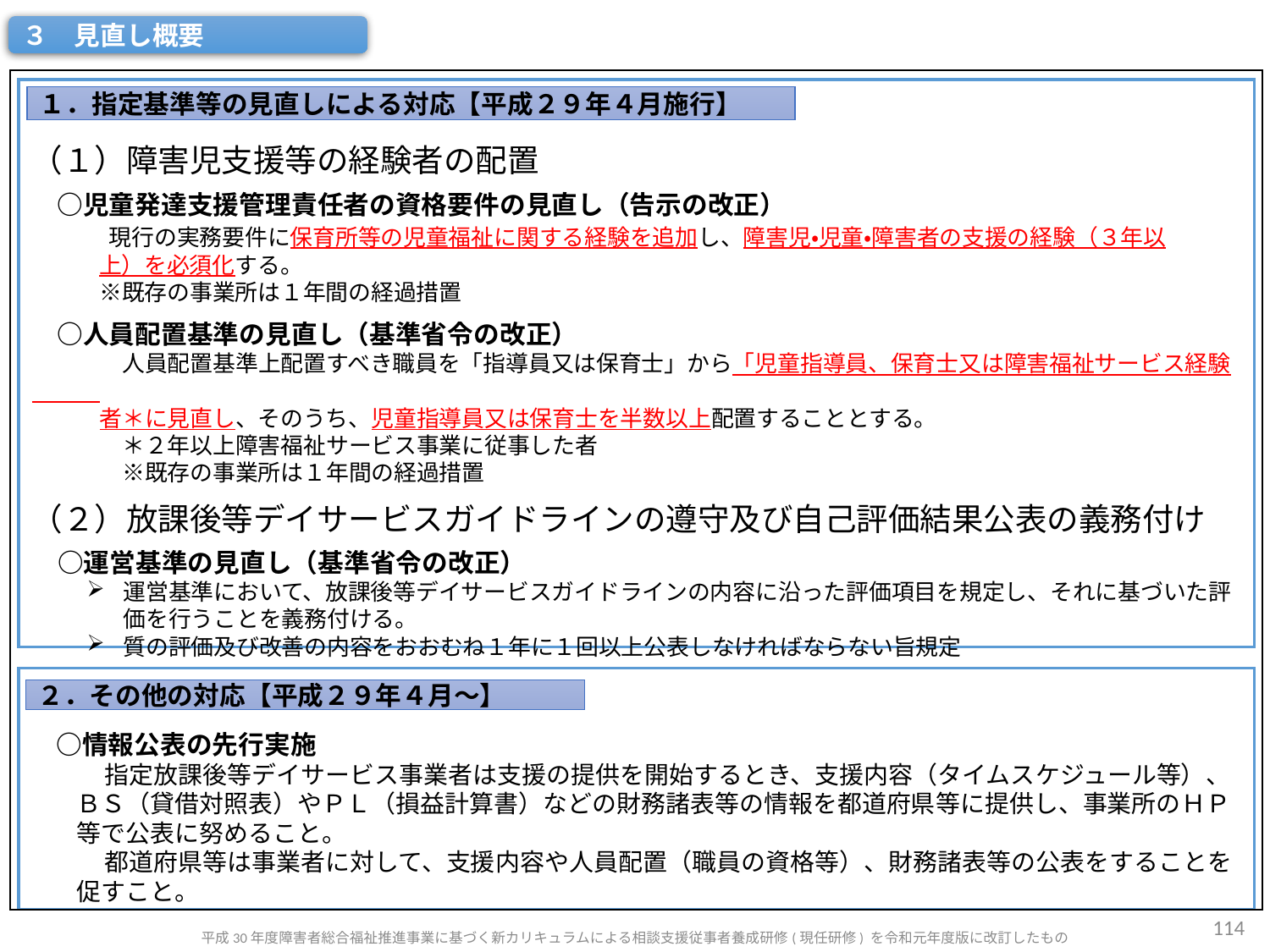

３　見直し概要

（１）障害児支援等の経験者の配置

　○児童発達支援管理責任者の資格要件の見直し（告示の改正）
　　　現行の実務要件に保育所等の児童福祉に関する経験を追加し、障害児・児童・障害者の支援の経験（３年以
　　　上）を必須化する。
　※既存の事業所は１年間の経過措置

　○人員配置基準の見直し（基準省令の改正）
　　　　人員配置基準上配置すべき職員を「指導員又は保育士」から「児童指導員、保育士又は障害福祉サービス経験
　　　者＊に見直し、そのうち、児童指導員又は保育士を半数以上配置することとする。
　　　　＊２年以上障害福祉サービス事業に従事した者
　　　　※既存の事業所は１年間の経過措置

（２）放課後等デイサービスガイドラインの遵守及び自己評価結果公表の義務付け

　○運営基準の見直し（基準省令の改正）
運営基準において、放課後等デイサービスガイドラインの内容に沿った評価項目を規定し、それに基づいた評価を行うことを義務付ける。
質の評価及び改善の内容をおおむね１年に１回以上公表しなければならない旨規定
１．指定基準等の見直しによる対応【平成２９年４月施行】

　○情報公表の先行実施
　　　指定放課後等デイサービス事業者は支援の提供を開始するとき、支援内容（タイムスケジュール等）、ＢＳ（貸借対照表）やＰＬ（損益計算書）などの財務諸表等の情報を都道府県等に提供し、事業所のＨＰ等で公表に努めること。
　　　都道府県等は事業者に対して、支援内容や人員配置（職員の資格等）、財務諸表等の公表をすることを促すこと。
２．その他の対応【平成２９年４月～】
114
平成30年度障害者総合福祉推進事業に基づく新カリキュラムによる相談支援従事者養成研修(現任研修) を令和元年度版に改訂したもの